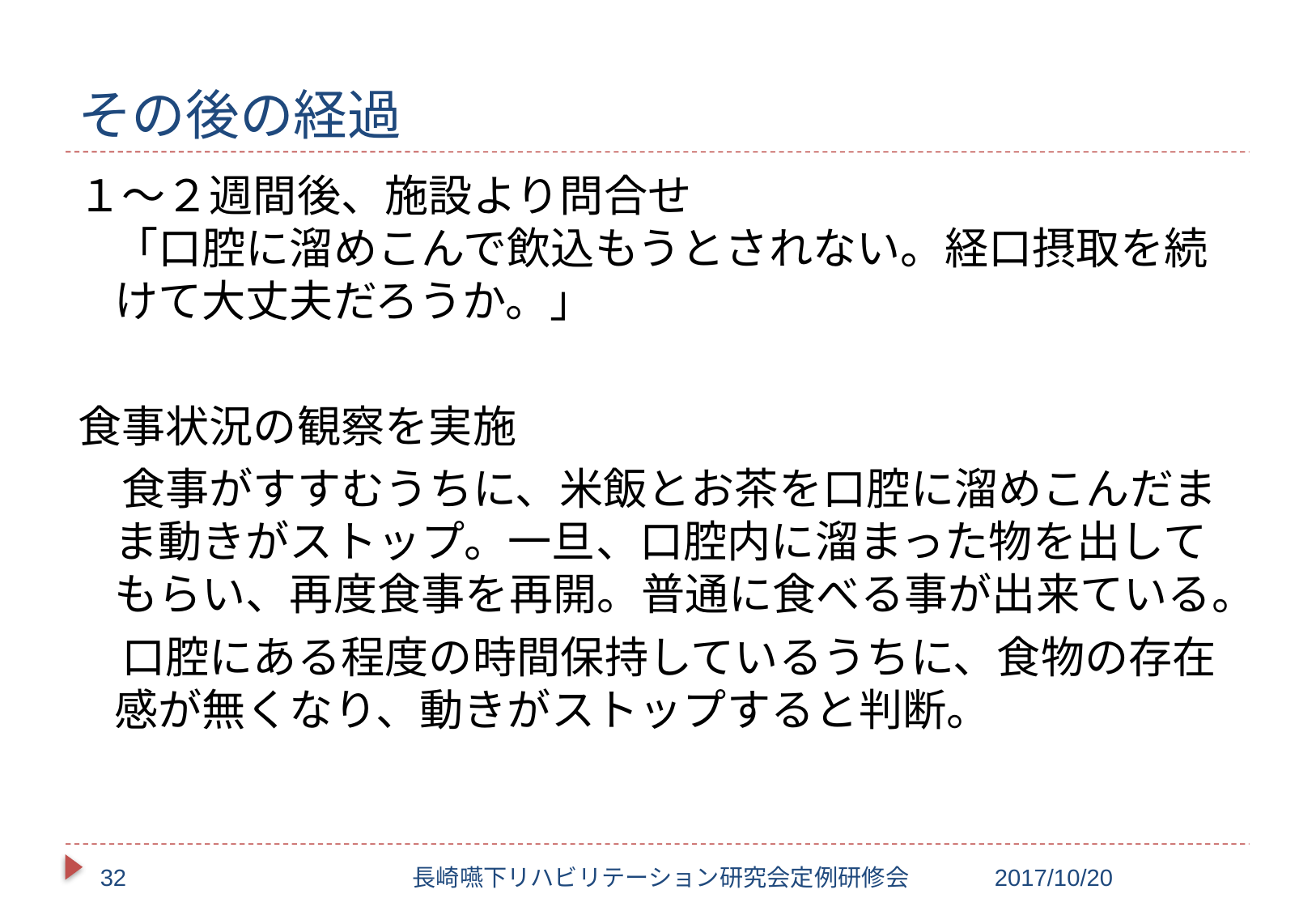

# その後の経過
１～２週間後、施設より問合せ
「口腔に溜めこんで飲込もうとされない。経口摂取を続けて大丈夫だろうか。」

食事状況の観察を実施
　食事がすすむうちに、米飯とお茶を口腔に溜めこんだまま動きがストップ。一旦、口腔内に溜まった物を出してもらい、再度食事を再開。普通に食べる事が出来ている。
　口腔にある程度の時間保持しているうちに、食物の存在感が無くなり、動きがストップすると判断。
32
長崎嚥下リハビリテーション研究会定例研修会
2017/10/20